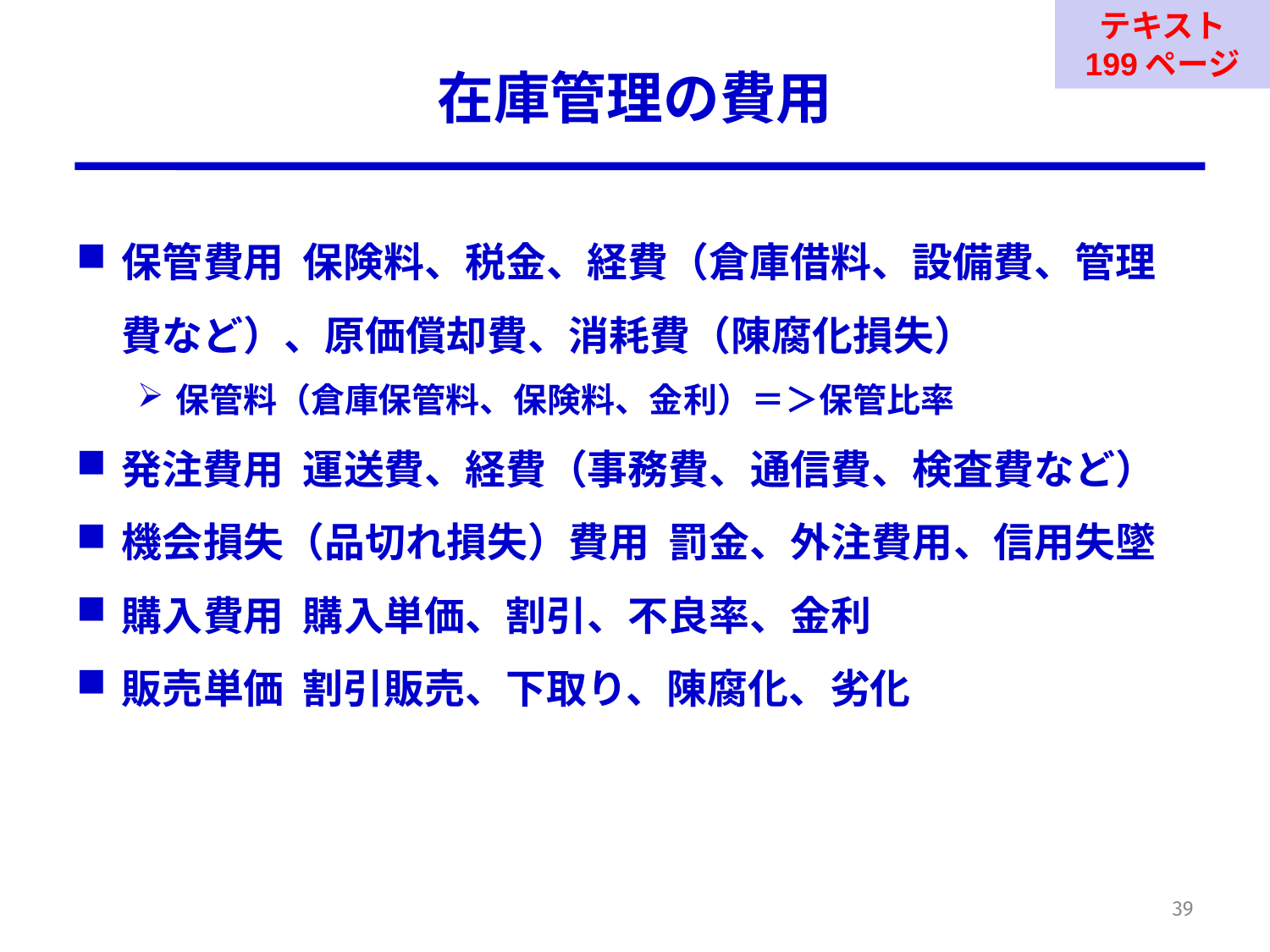

テキスト
199ページ
# 在庫管理の費用
保管費用  保険料、税金、経費（倉庫借料、設備費、管理費など）、原価償却費、消耗費（陳腐化損失）
保管料（倉庫保管料、保険料、金利）＝＞保管比率
発注費用  運送費、経費（事務費、通信費、検査費など）
機会損失（品切れ損失）費用  罰金、外注費用、信用失墜
購入費用  購入単価、割引、不良率、金利
販売単価  割引販売、下取り、陳腐化、劣化
39